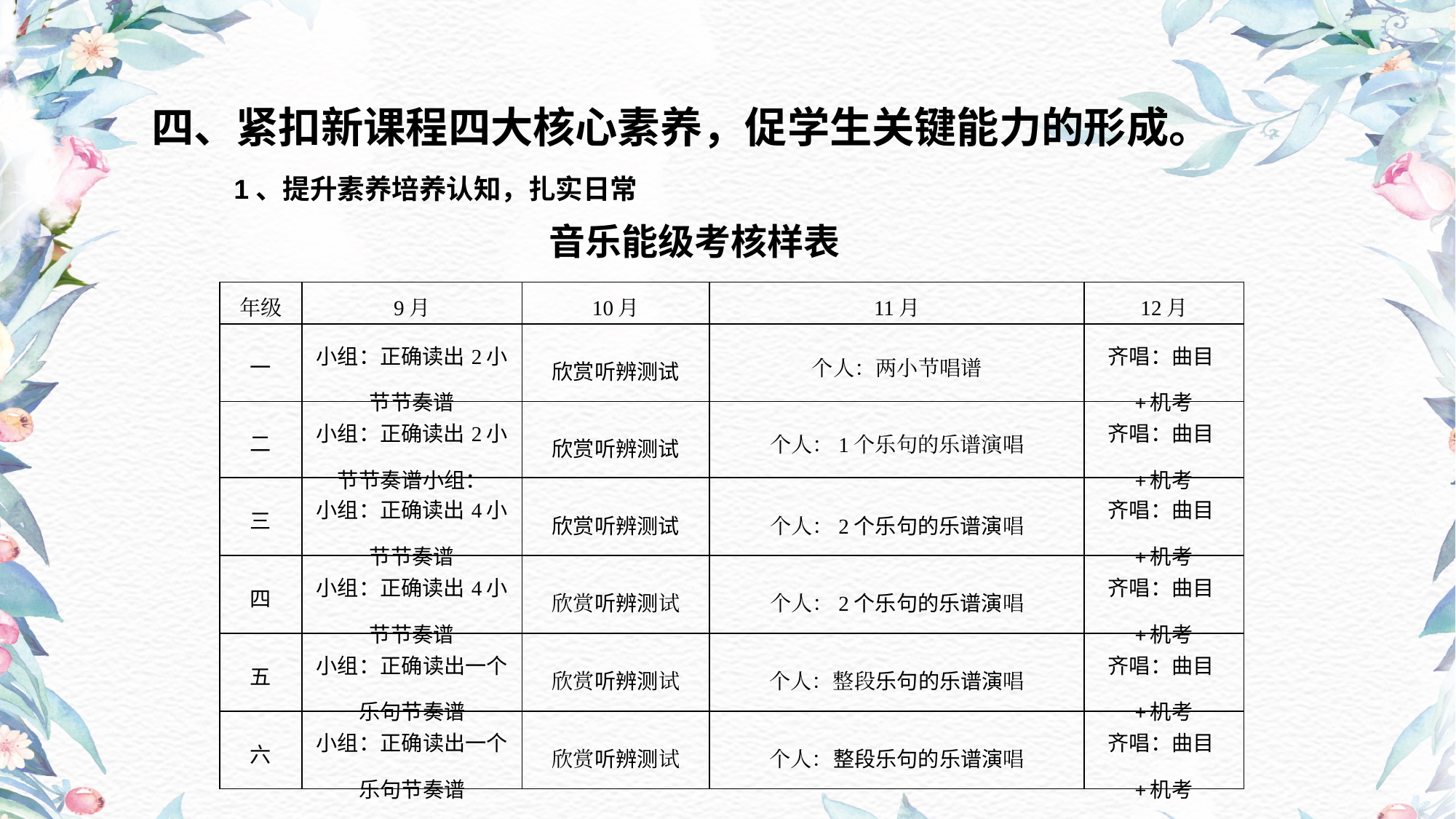

四、紧扣新课程四大核心素养，促学生关键能力的形成。
1、提升素养培养认知，扎实日常
音乐能级考核样表
| 年级 | 9月 | 10月 | 11月 | 12月 |
| --- | --- | --- | --- | --- |
| 一 | 小组：正确读出2小节节奏谱 | 欣赏听辨测试 | 个人：两小节唱谱 | 齐唱：曲目+机考 |
| 二 | 小组：正确读出2小节节奏谱小组： | 欣赏听辨测试 | 个人：1个乐句的乐谱演唱 | 齐唱：曲目+机考 |
| 三 | 小组：正确读出4小节节奏谱 | 欣赏听辨测试 | 个人：2个乐句的乐谱演唱 | 齐唱：曲目+机考 |
| 四 | 小组：正确读出4小节节奏谱 | 欣赏听辨测试 | 个人：2个乐句的乐谱演唱 | 齐唱：曲目+机考 |
| 五 | 小组：正确读出一个乐句节奏谱 | 欣赏听辨测试 | 个人：整段乐句的乐谱演唱 | 齐唱：曲目+机考 |
| 六 | 小组：正确读出一个乐句节奏谱 | 欣赏听辨测试 | 个人：整段乐句的乐谱演唱 | 齐唱：曲目+机考 |